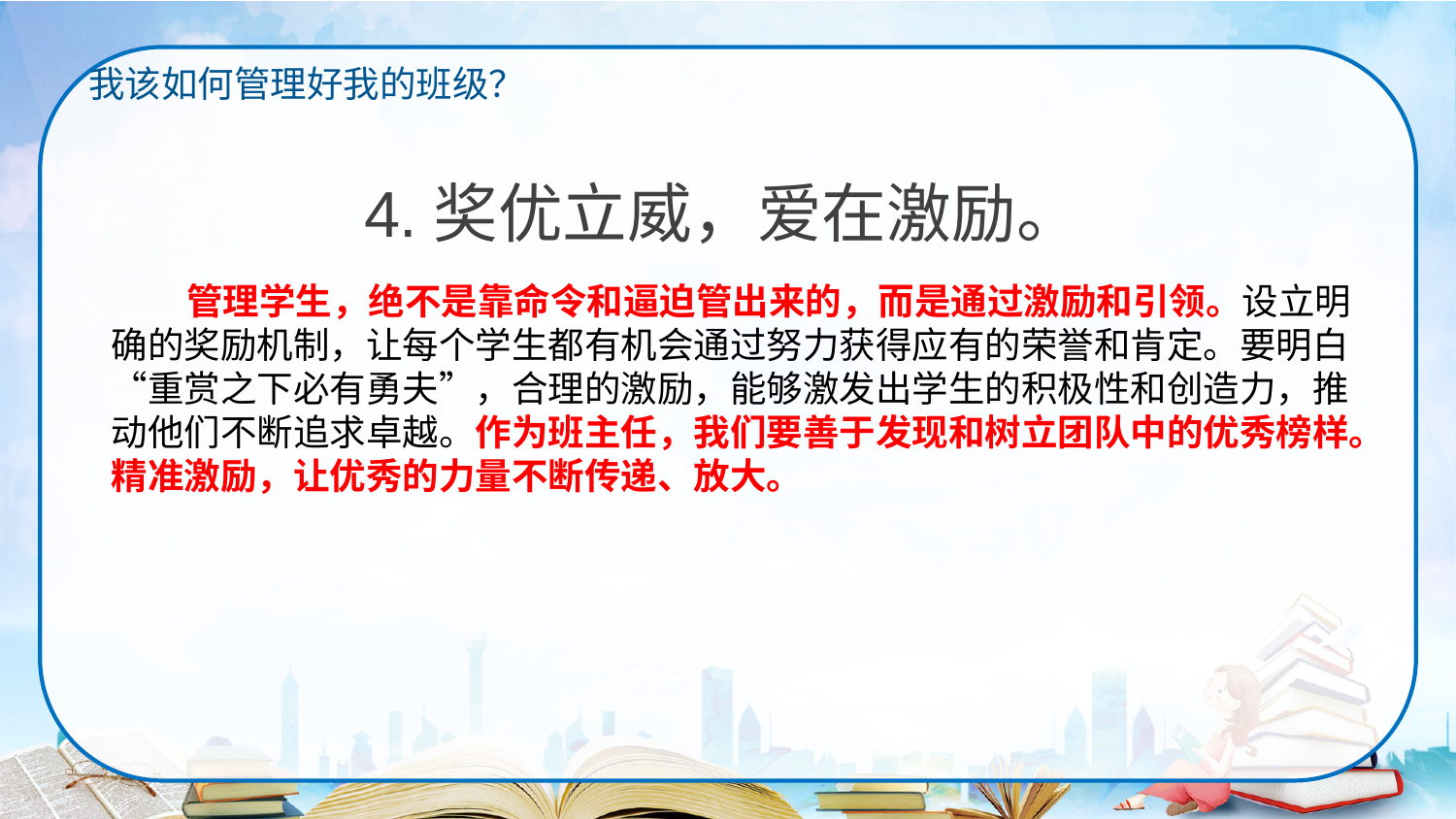

我该如何管理好我的班级？
4.奖优立威，爱在激励。
        管理学生，绝不是靠命令和逼迫管出来的，而是通过激励和引领。设立明确的奖励机制，让每个学生都有机会通过努力获得应有的荣誉和肯定。要明白“重赏之下必有勇夫”，合理的激励，能够激发出学生的积极性和创造力，推动他们不断追求卓越。作为班主任，我们要善于发现和树立团队中的优秀榜样。精准激励，让优秀的力量不断传递、放大。